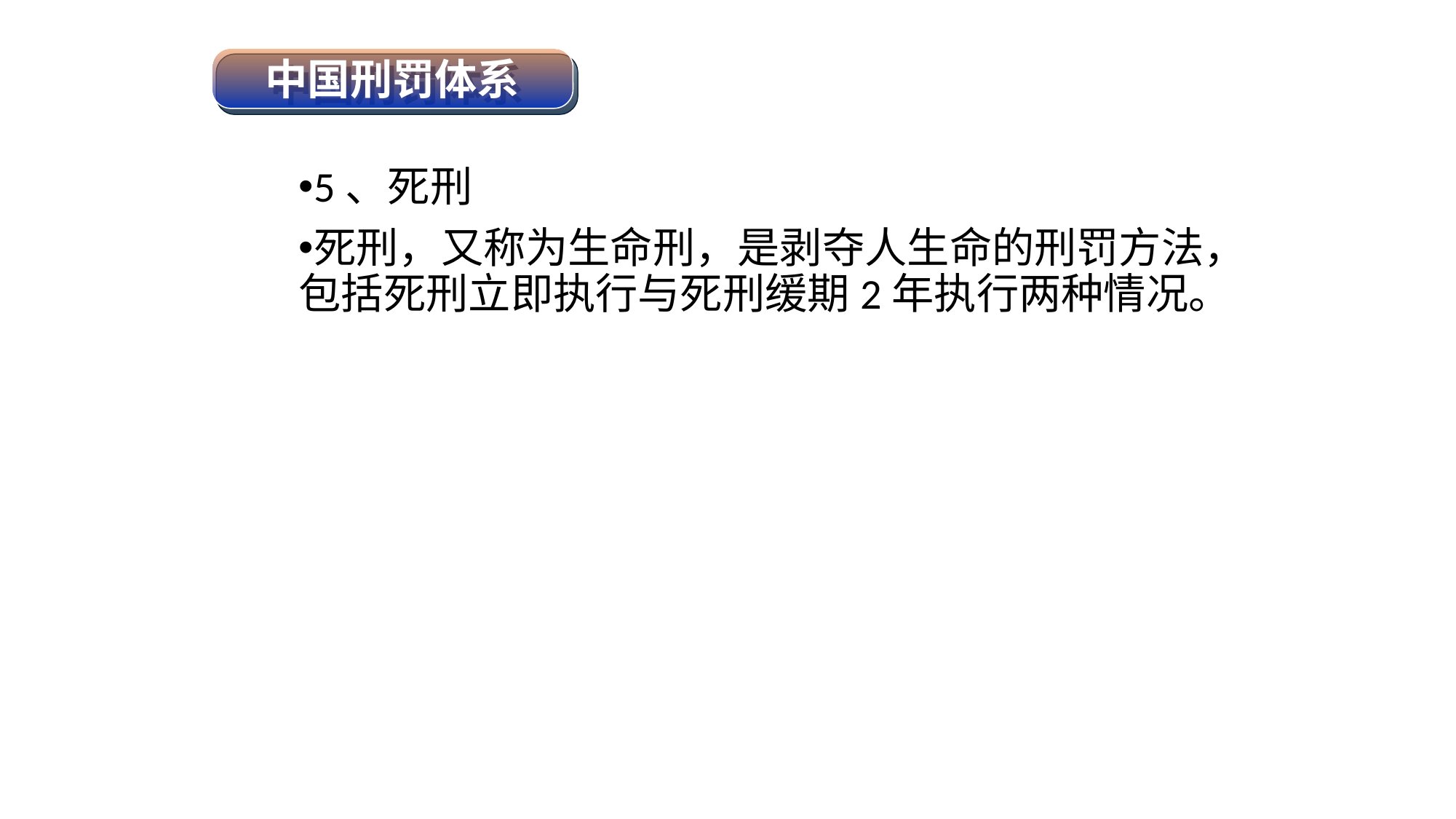

中国刑罚体系
#
5、死刑
死刑，又称为生命刑，是剥夺人生命的刑罚方法，包括死刑立即执行与死刑缓期2年执行两种情况。